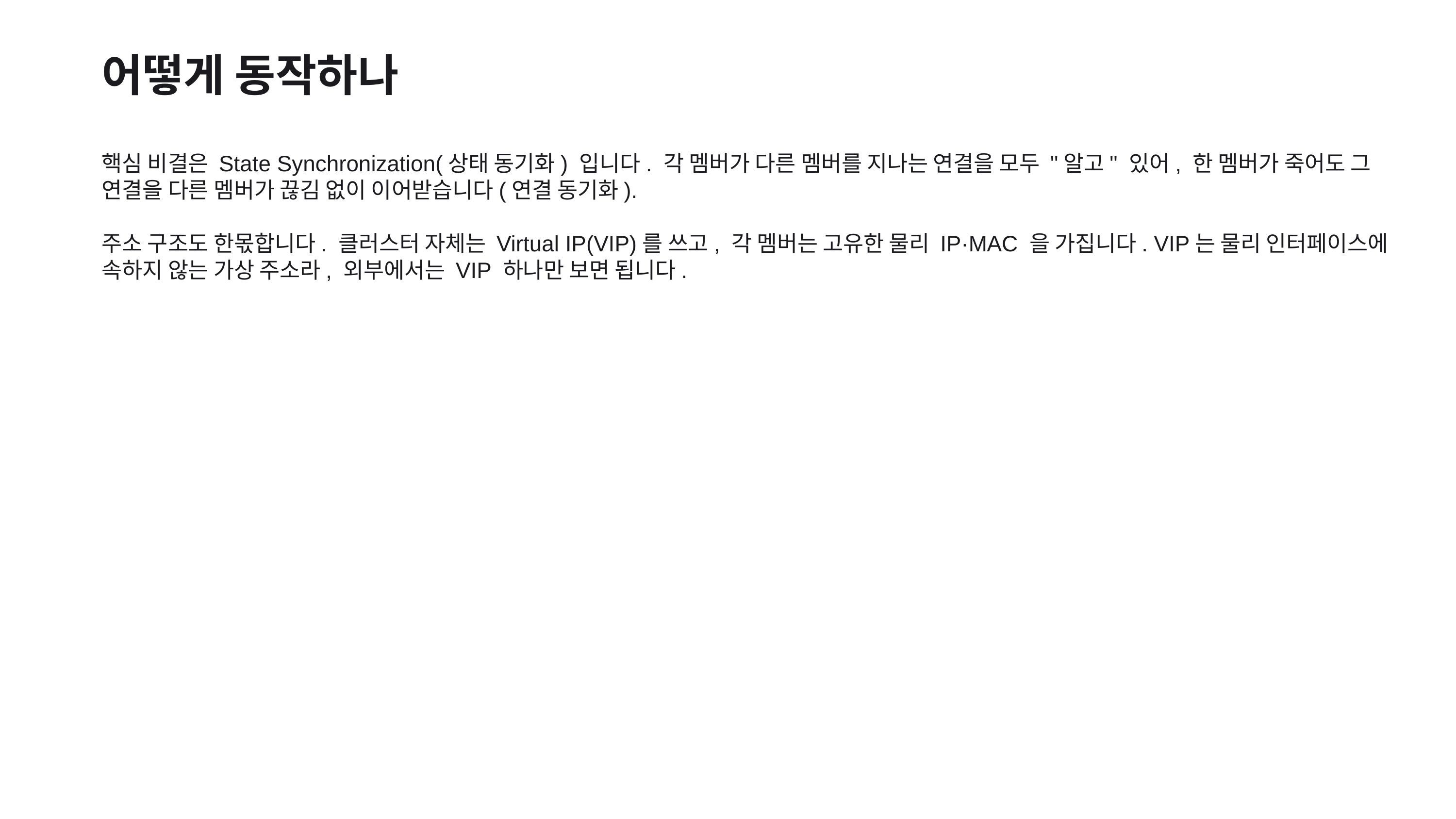

어떻게 동작하나
핵심 비결은 State Synchronization(상태 동기화) 입니다. 각 멤버가 다른 멤버를 지나는 연결을 모두 "알고" 있어, 한 멤버가 죽어도 그 연결을 다른 멤버가 끊김 없이 이어받습니다(연결 동기화).

주소 구조도 한몫합니다. 클러스터 자체는 Virtual IP(VIP)를 쓰고, 각 멤버는 고유한 물리 IP·MAC 을 가집니다. VIP는 물리 인터페이스에 속하지 않는 가상 주소라, 외부에서는 VIP 하나만 보면 됩니다.